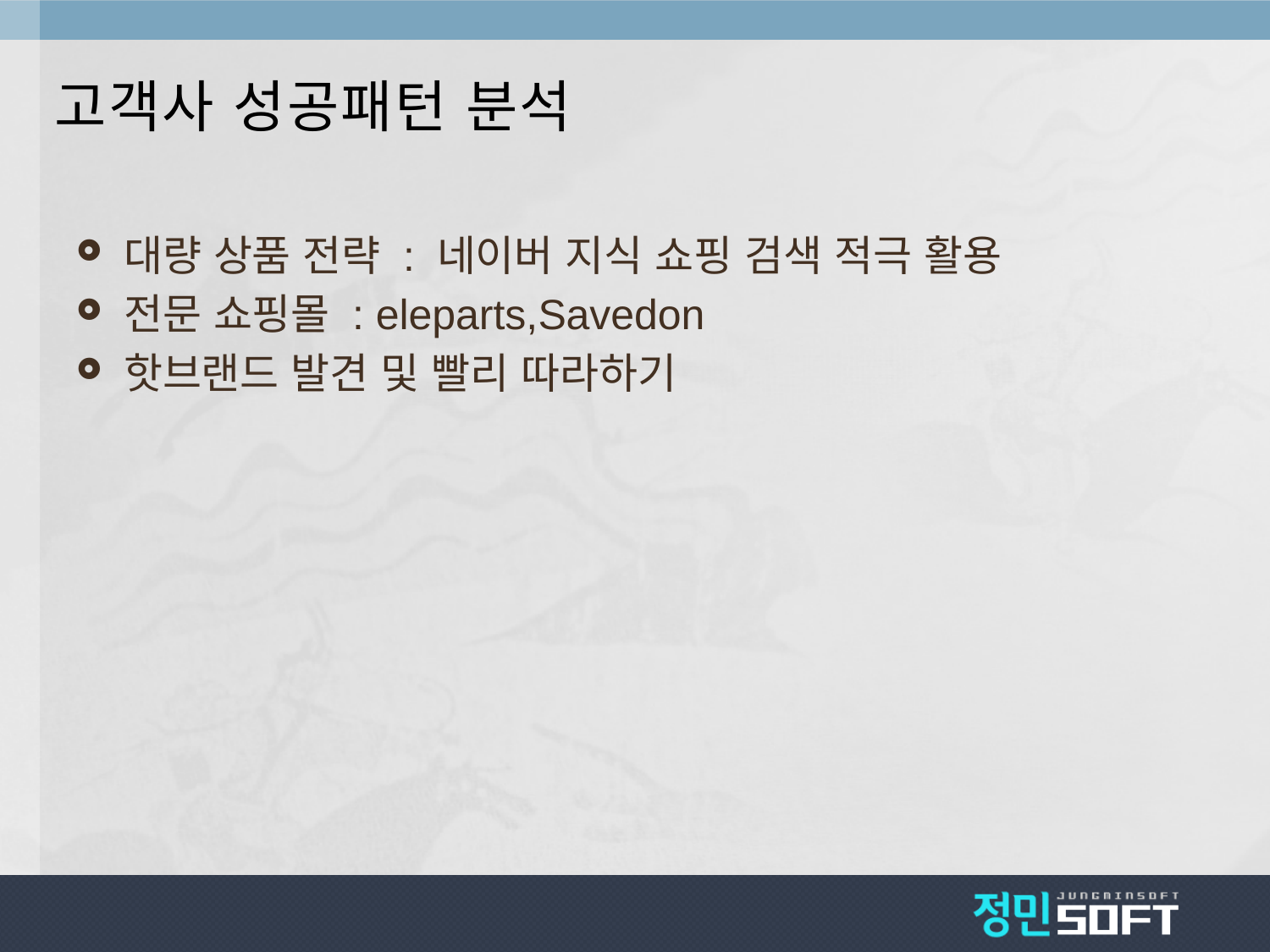

# 고객사 성공패턴 분석
대량 상품 전략 : 네이버 지식 쇼핑 검색 적극 활용
전문 쇼핑몰 : eleparts,Savedon
핫브랜드 발견 및 빨리 따라하기